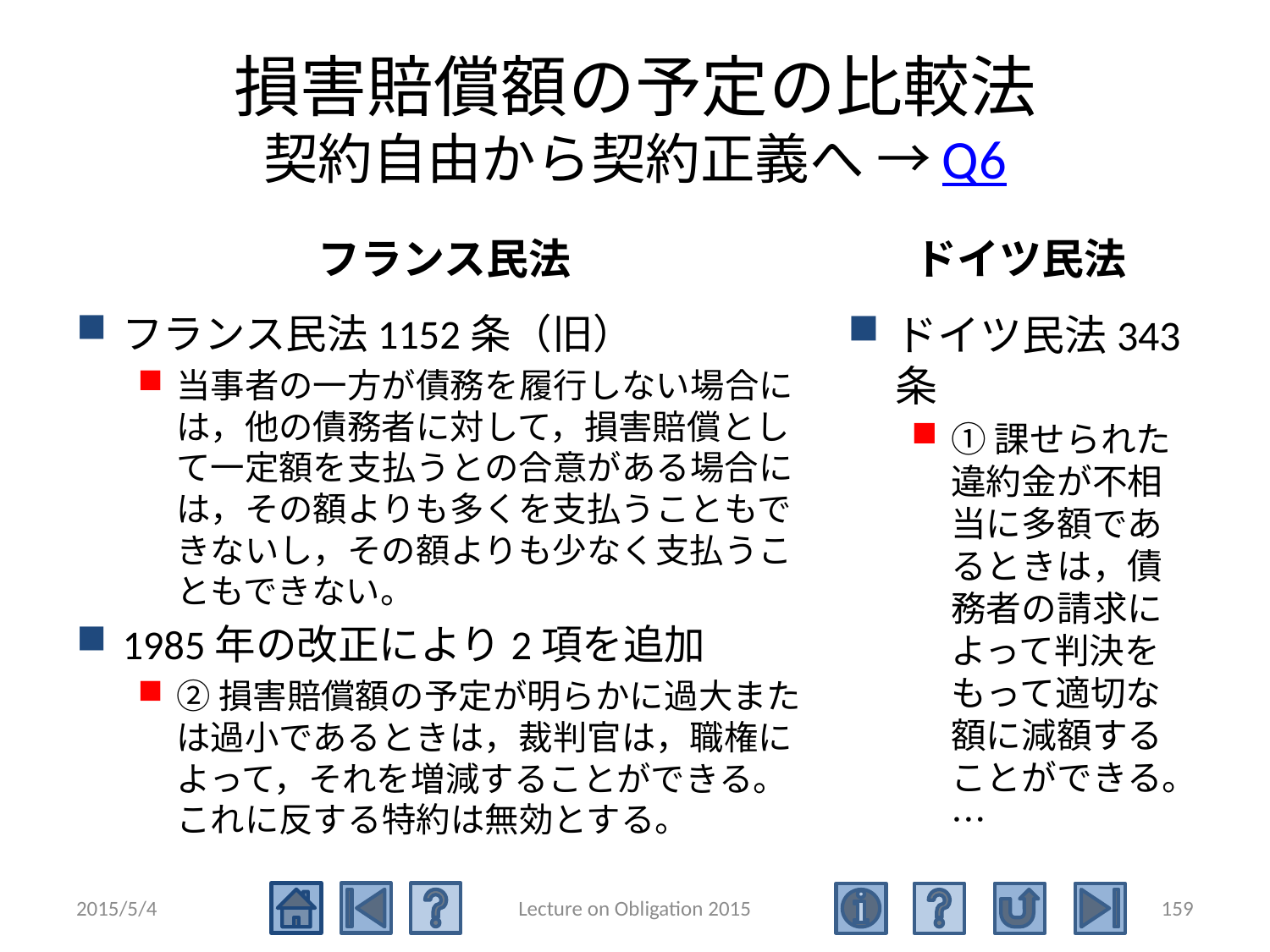

# 損害賠償額の予定の比較法 契約自由から契約正義へ →Q6
フランス民法
ドイツ民法
フランス民法1152条（旧）
当事者の一方が債務を履行しない場合には，他の債務者に対して，損害賠償として一定額を支払うとの合意がある場合には，その額よりも多くを支払うこともできないし，その額よりも少なく支払うこともできない。
1985年の改正により2項を追加
②損害賠償額の予定が明らかに過大または過小であるときは，裁判官は，職権によって，それを増減することができる。これに反する特約は無効とする。
ドイツ民法343条
①課せられた違約金が不相当に多額であるときは，債務者の請求によって判決をもって適切な額に減額することができる。…
2015/5/4
Lecture on Obligation 2015
159